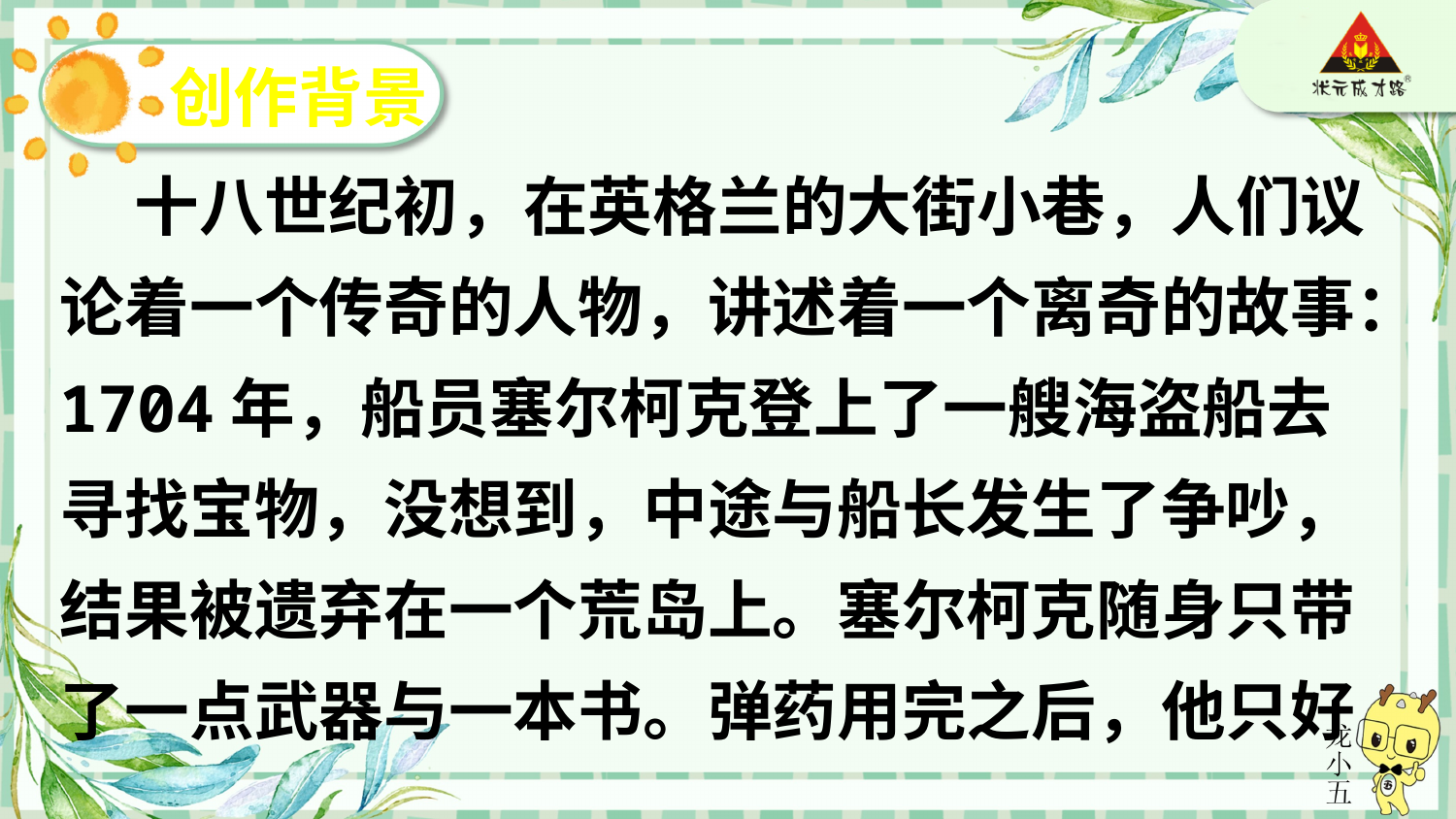

创作背景
    十八世纪初，在英格兰的大街小巷，人们议论着一个传奇的人物，讲述着一个离奇的故事：1704年，船员塞尔柯克登上了一艘海盗船去寻找宝物，没想到，中途与船长发生了争吵，结果被遗弃在一个荒岛上。塞尔柯克随身只带了一点武器与一本书。弹药用完之后，他只好